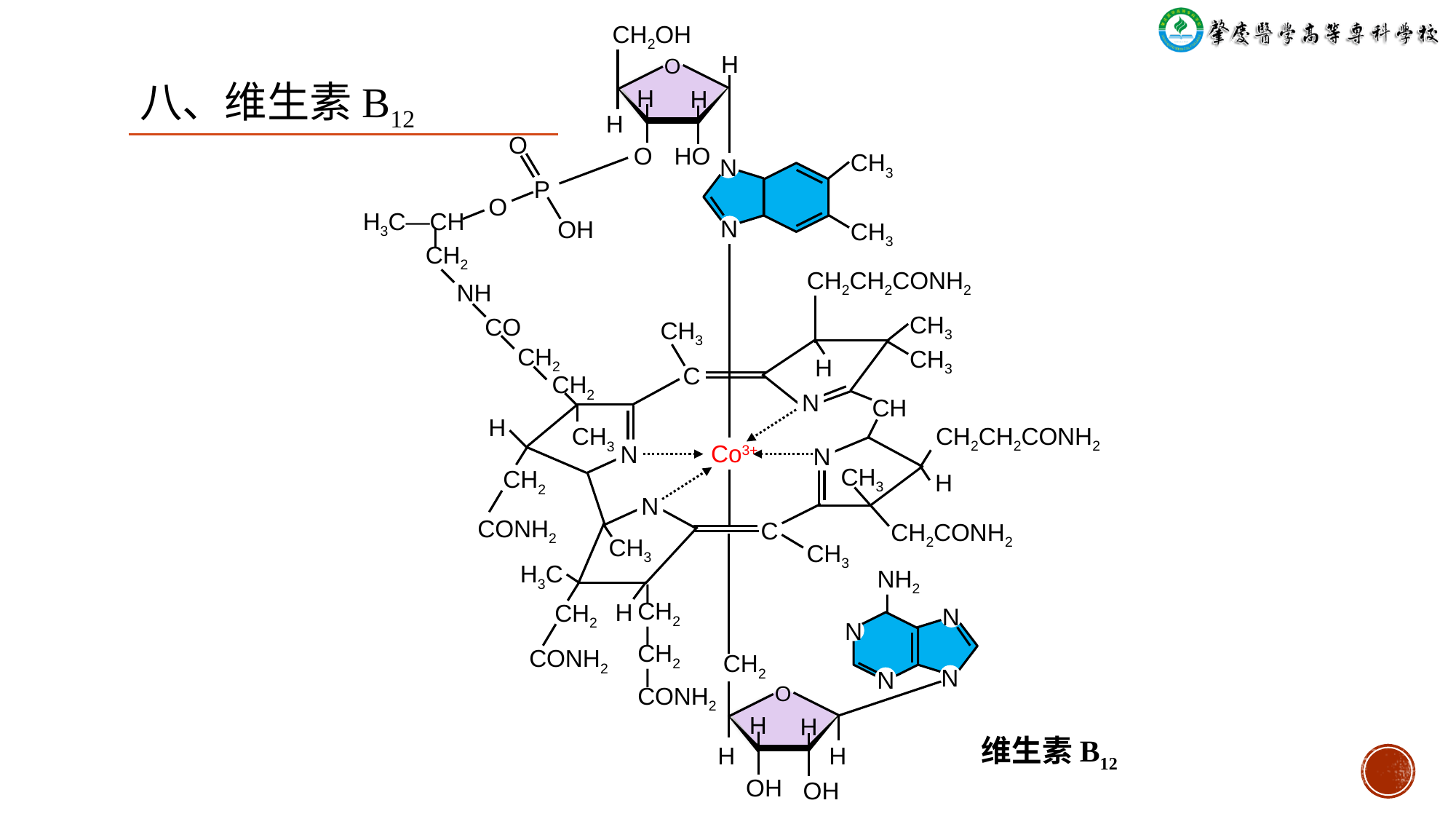

CH2OH
H
O

H
H
H
O
O
HO
CH3
N

P
O
H3C―CH
OH
CH3
N

 ⅼ
CH2
CH2CH2CONH2
NH
CH3
CO
CH3
CH2
CH3
H
C
CH2
N
CH
H
CH3
CH2CH2CONH2
Co3+
N
N
CH3
CH2
H
N
CONH2
C
CH2CONH2
CH3
CH3
H3C
NH2
 ⅼ
 ⅼ
CH2
 ⅼ
CH2
 ⅼ
CONH2
H
CH2
N

N

CONH2
CH2
N
N

O

H
H
维生素B12
H
H
OH
OH
八、维生素B12